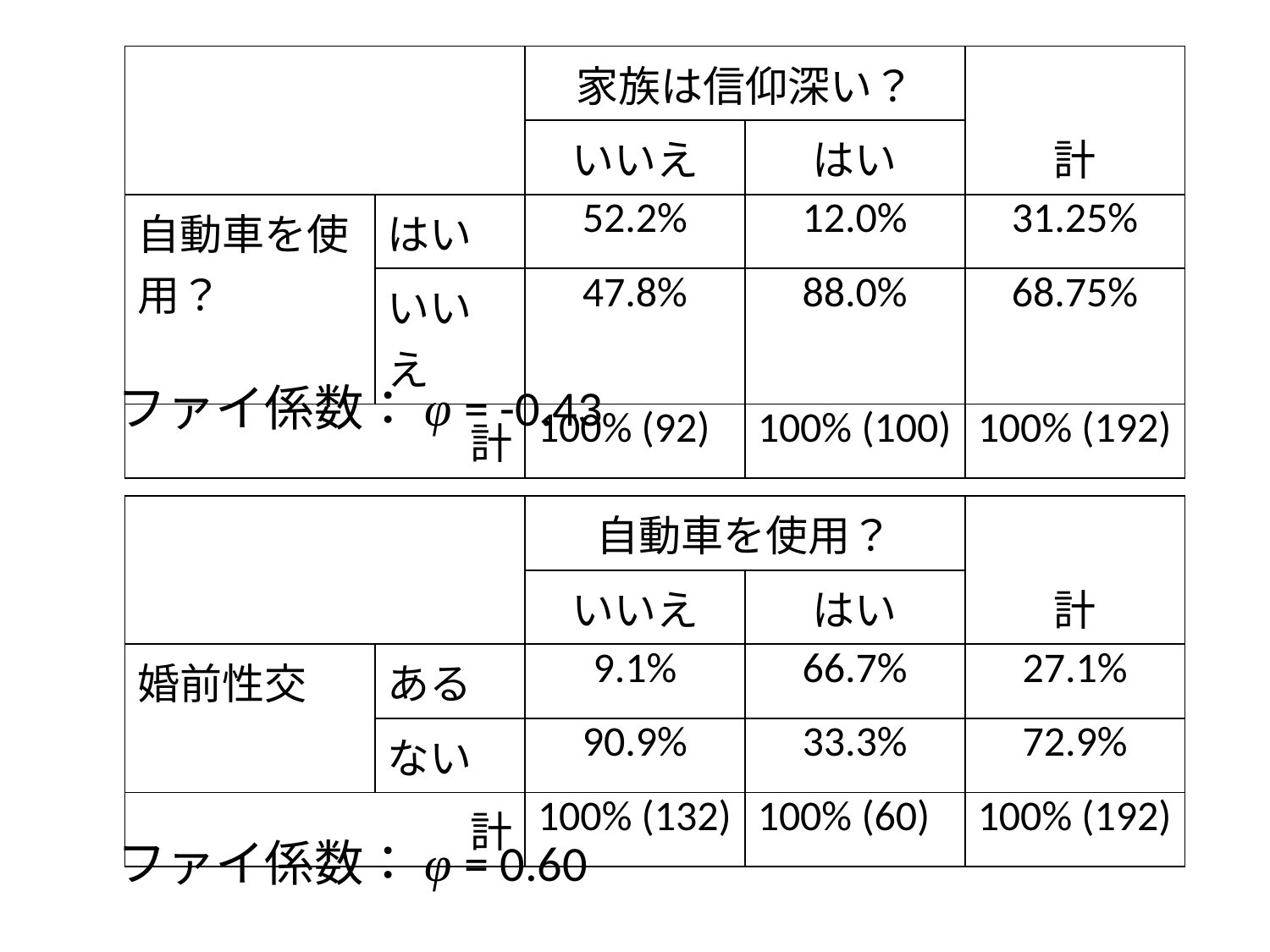

|  |  | 家族は信仰深い？ |  | 計 |
| --- | --- | --- | --- | --- |
|  |  | いいえ | はい |  |
| 自動車を使用？ | はい | 52.2% | 12.0% | 31.25% |
|  | いいえ | 47.8% | 88.0% | 68.75% |
| 計 |  | 100% (92) | 100% (100) | 100% (192) |
ファイ係数：φ = -0.43
|  |  | 自動車を使用？ |  | 計 |
| --- | --- | --- | --- | --- |
|  |  | いいえ | はい |  |
| 婚前性交 | ある | 9.1% | 66.7% | 27.1% |
|  | ない | 90.9% | 33.3% | 72.9% |
| 計 |  | 100% (132) | 100% (60) | 100% (192) |
ファイ係数：φ = 0.60